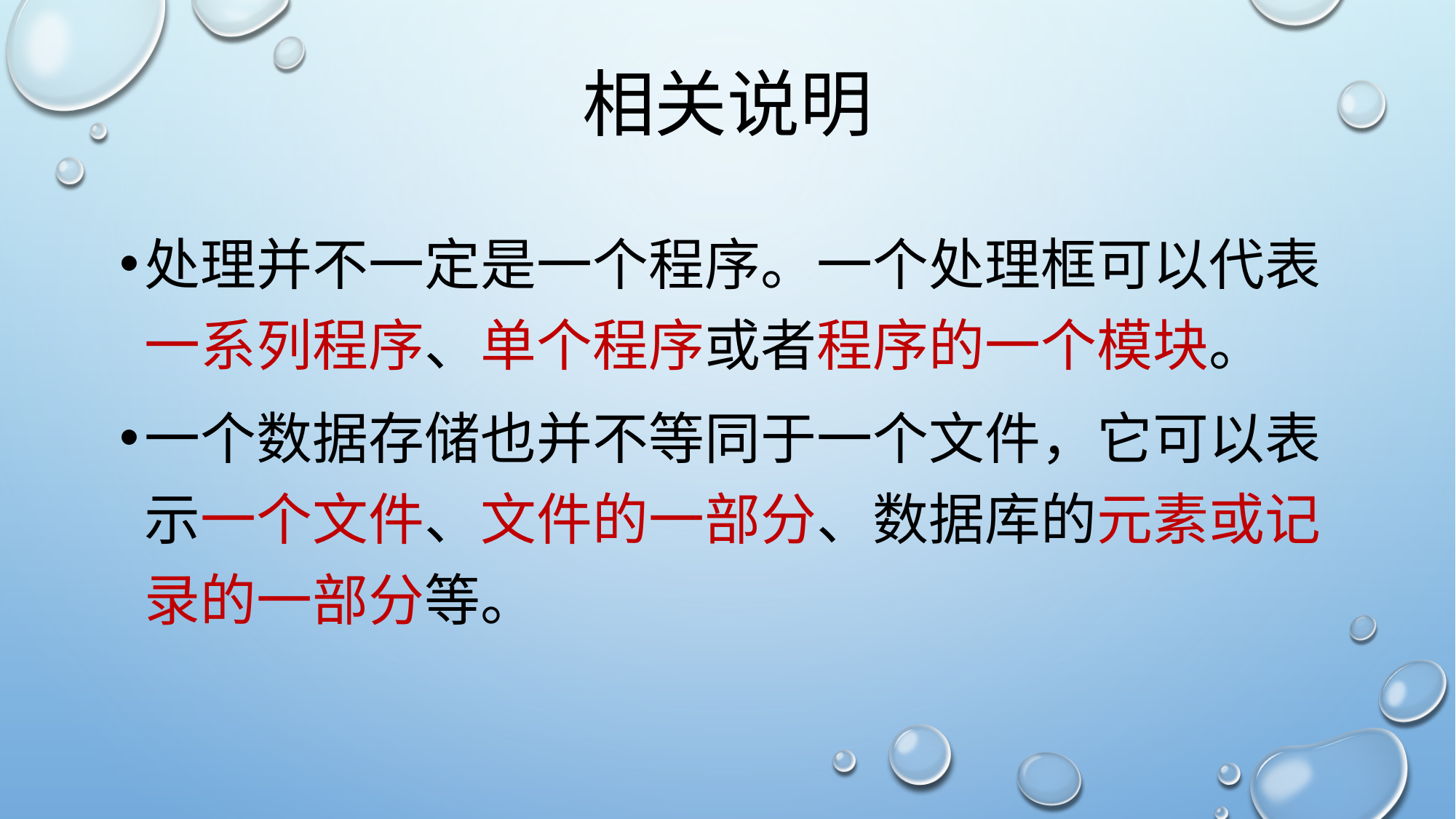

# 相关说明
处理并不一定是一个程序。一个处理框可以代表一系列程序、单个程序或者程序的一个模块。
一个数据存储也并不等同于一个文件，它可以表示一个文件、文件的一部分、数据库的元素或记录的一部分等。